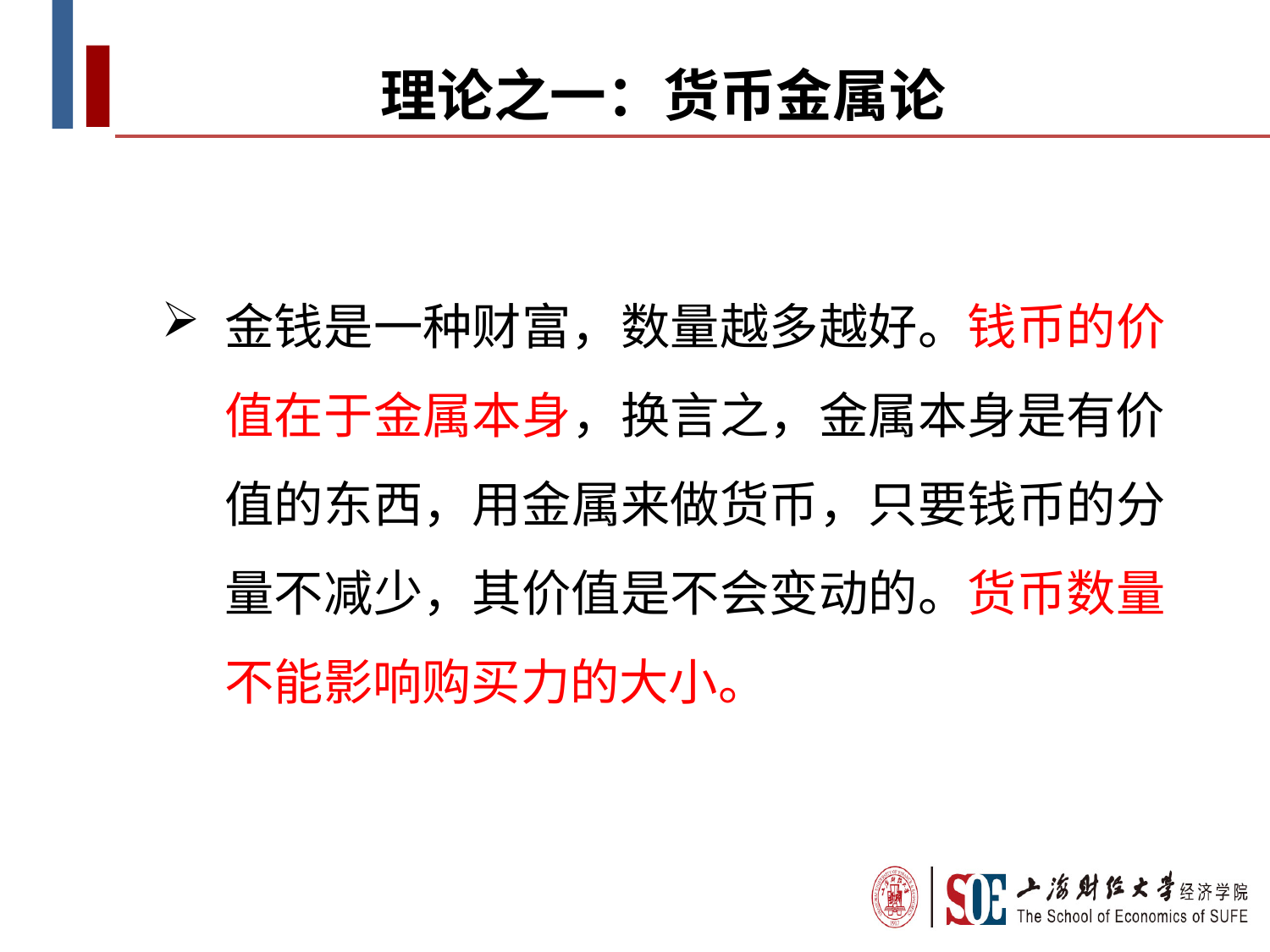

理论之一：货币金属论
金钱是一种财富，数量越多越好。钱币的价值在于金属本身，换言之，金属本身是有价值的东西，用金属来做货币，只要钱币的分量不减少，其价值是不会变动的。货币数量不能影响购买力的大小。